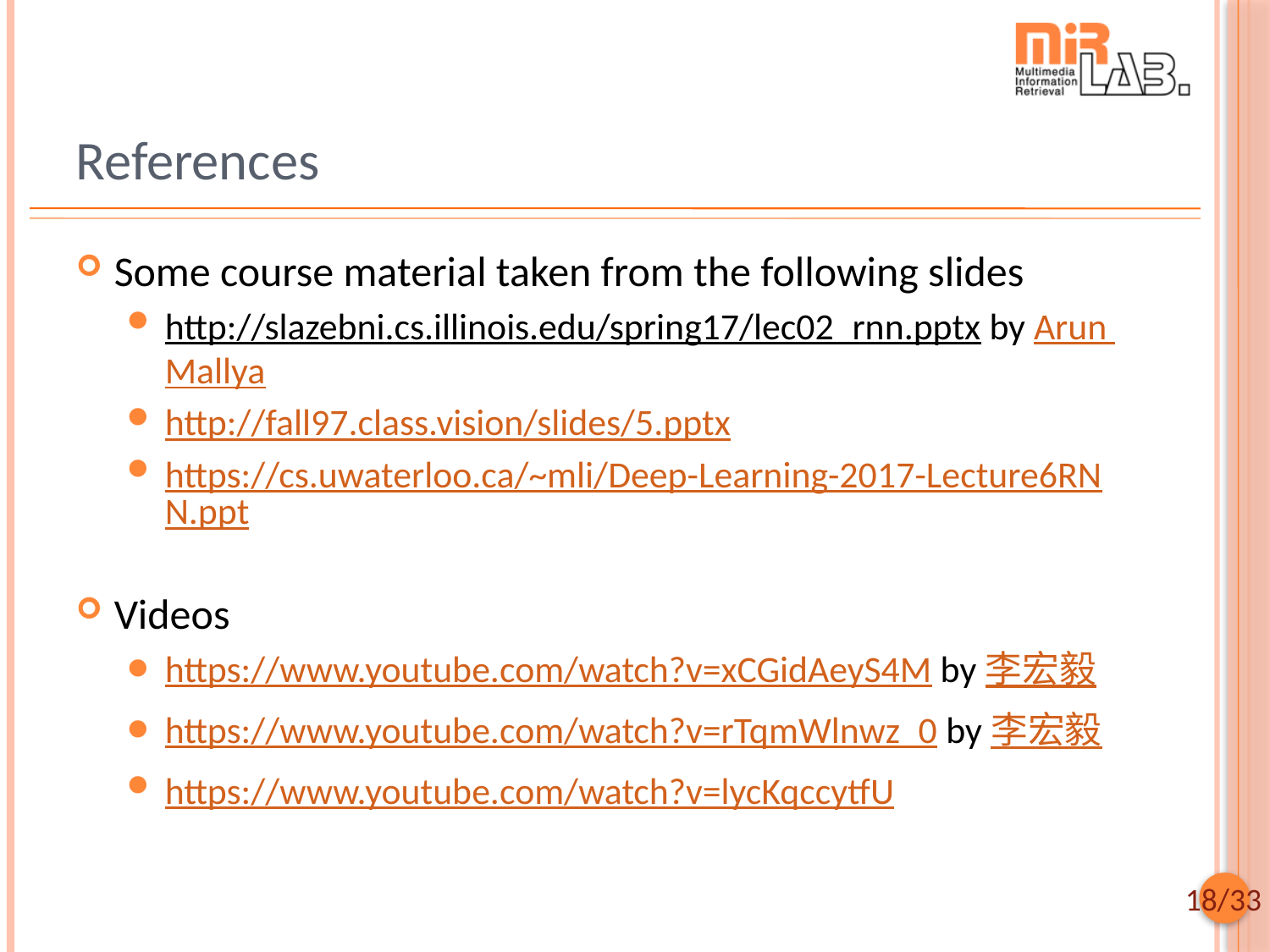

# References
Some course material taken from the following slides
http://slazebni.cs.illinois.edu/spring17/lec02_rnn.pptx by Arun Mallya
http://fall97.class.vision/slides/5.pptx
https://cs.uwaterloo.ca/~mli/Deep-Learning-2017-Lecture6RNN.ppt
Videos
https://www.youtube.com/watch?v=xCGidAeyS4M by李宏毅
https://www.youtube.com/watch?v=rTqmWlnwz_0 by李宏毅
https://www.youtube.com/watch?v=lycKqccytfU